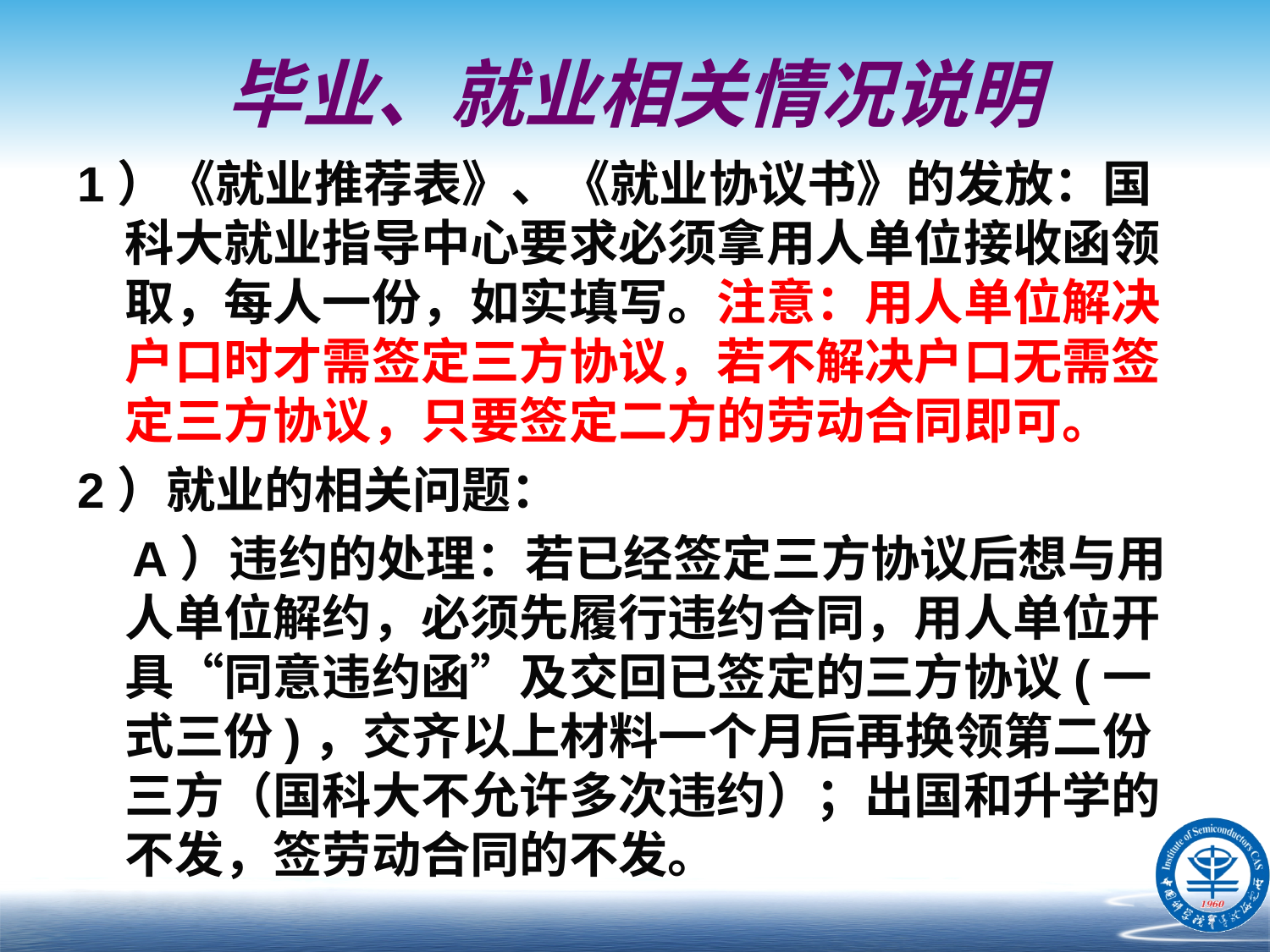

# 毕业、就业相关情况说明
1）《就业推荐表》、《就业协议书》的发放：国科大就业指导中心要求必须拿用人单位接收函领取，每人一份，如实填写。注意：用人单位解决户口时才需签定三方协议，若不解决户口无需签定三方协议，只要签定二方的劳动合同即可。
2）就业的相关问题：
    A）违约的处理：若已经签定三方协议后想与用人单位解约，必须先履行违约合同，用人单位开具“同意违约函”及交回已签定的三方协议(一式三份)，交齐以上材料一个月后再换领第二份三方（国科大不允许多次违约）；出国和升学的不发，签劳动合同的不发。